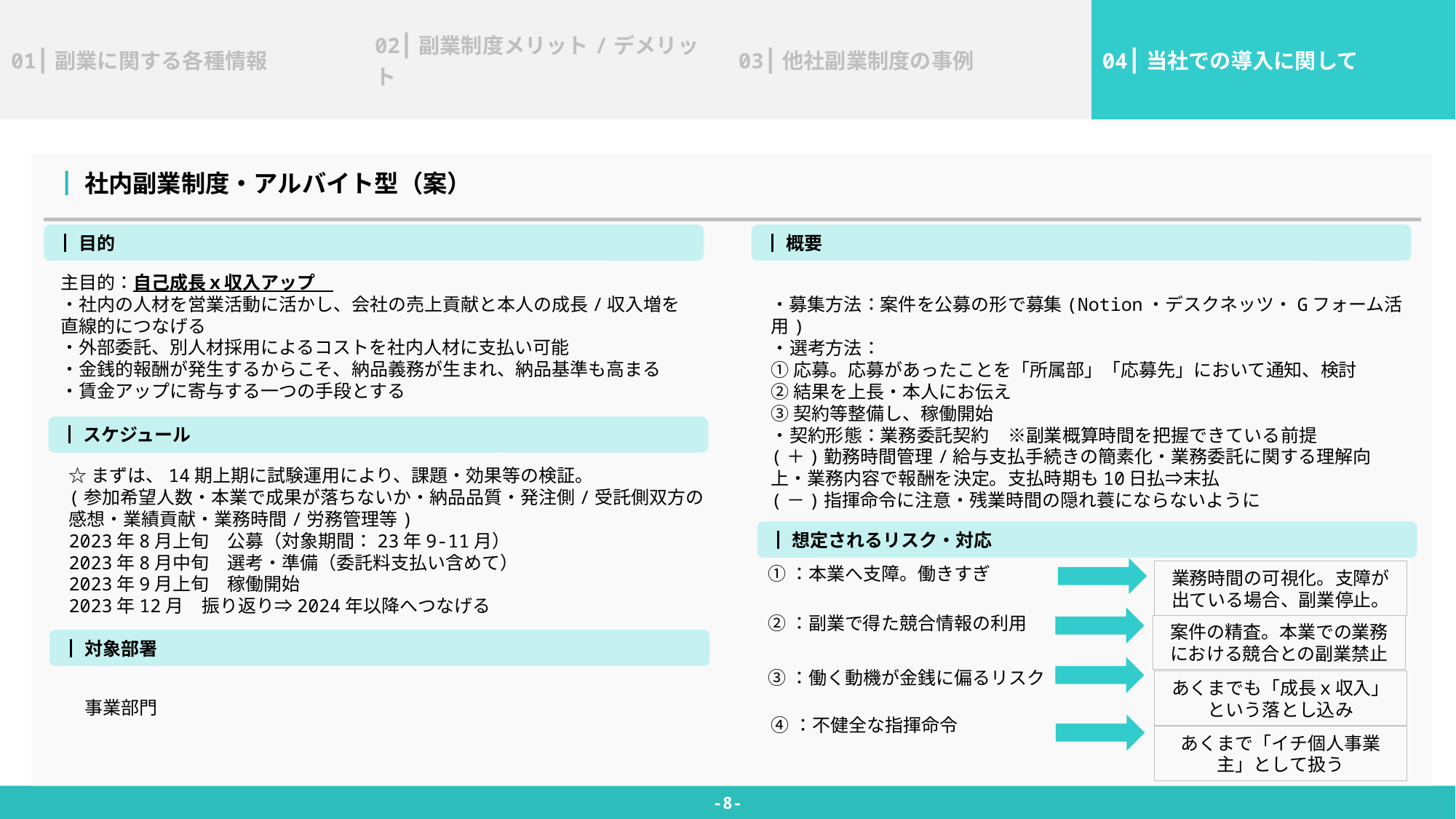

┃Contents
| 01┃副業に関する各種情報 | 02┃副業制度メリット/デメリット | 03┃他社副業制度の事例 | 04┃当社での導入に関して |
| --- | --- | --- | --- |

┃社内副業制度・アルバイト型（案）
┃目的
┃概要
主目的：自己成長ｘ収入アップ
・社内の人材を営業活動に活かし、会社の売上貢献と本人の成長/収入増を
直線的につなげる
・外部委託、別人材採用によるコストを社内人材に支払い可能
・金銭的報酬が発生するからこそ、納品義務が生まれ、納品基準も高まる
・賃金アップに寄与する一つの手段とする
・募集方法：案件を公募の形で募集(Notion・デスクネッツ・Gフォーム活用)
・選考方法：
①応募。応募があったことを「所属部」「応募先」において通知、検討
②結果を上長・本人にお伝え
③契約等整備し、稼働開始
・契約形態：業務委託契約　※副業概算時間を把握できている前提
(＋)勤務時間管理/給与支払手続きの簡素化・業務委託に関する理解向上・業務内容で報酬を決定。支払時期も10日払⇒末払
(－)指揮命令に注意・残業時間の隠れ蓑にならないように
┃スケジュール
☆まずは、14期上期に試験運用により、課題・効果等の検証。
(参加希望人数・本業で成果が落ちないか・納品品質・発注側/受託側双方の感想・業績貢献・業務時間/労務管理等)
2023年8月上旬　公募（対象期間：23年9-11月）
2023年8月中旬　選考・準備（委託料支払い含めて）
2023年9月上旬　稼働開始
2023年12月　振り返り⇒2024年以降へつなげる
┃想定されるリスク・対応
①：本業へ支障。働きすぎ

業務時間の可視化。支障が出ている場合、副業停止。
②：副業で得た競合情報の利用

案件の精査。本業での業務における競合との副業禁止
┃対象部署

③：働く動機が金銭に偏るリスク
あくまでも「成長ｘ収入」
という落とし込み
事業部門

④：不健全な指揮命令

あくまで「イチ個人事業主」として扱う
-8-